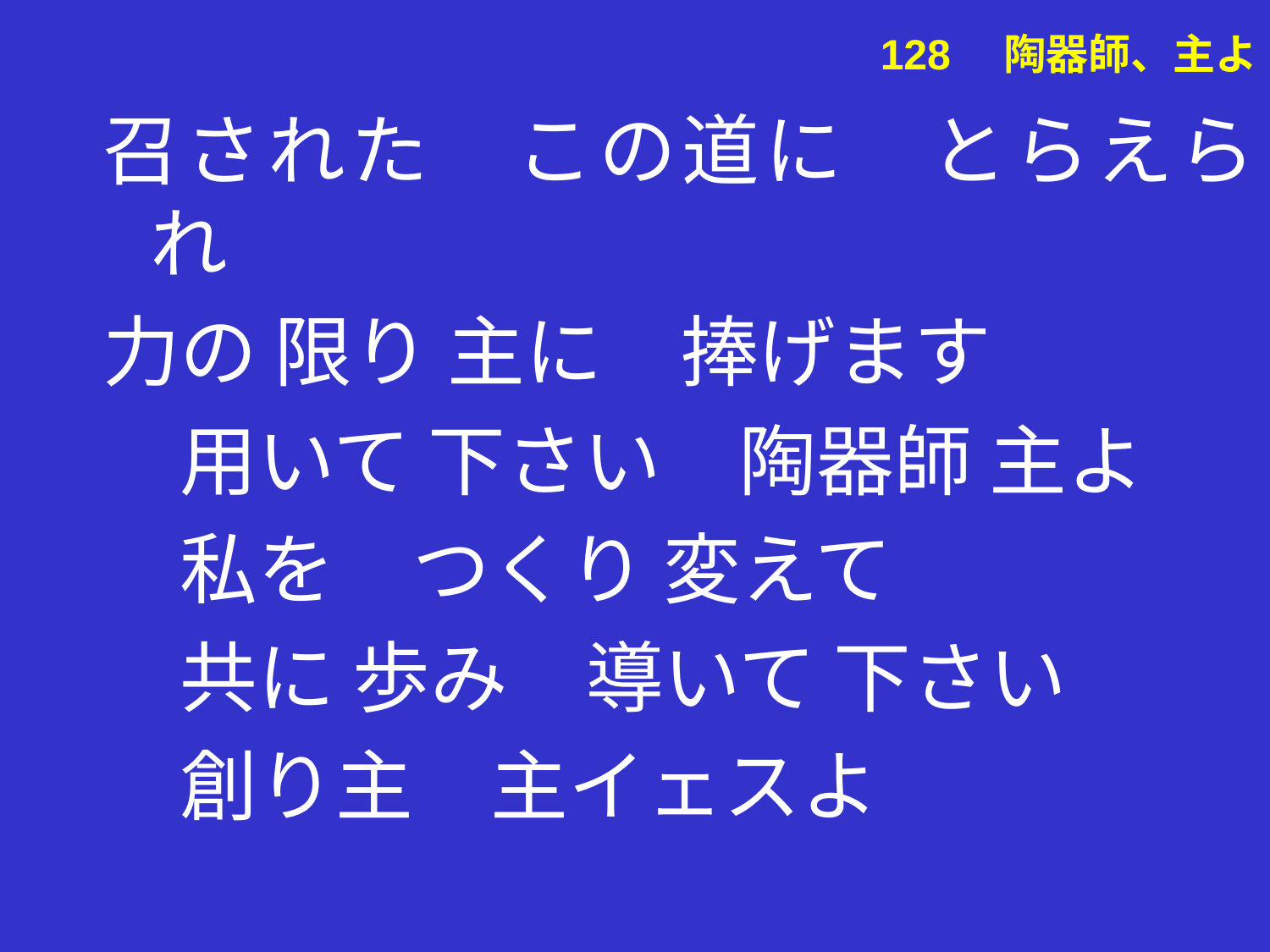

召された　この道に　とらえられ
力の 限り 主に　捧げます
　用いて 下さい　陶器師 主よ
　私を　つくり 変えて
　共に 歩み　導いて 下さい
　創り主　主イェスよ

# 128　陶器師、主よ